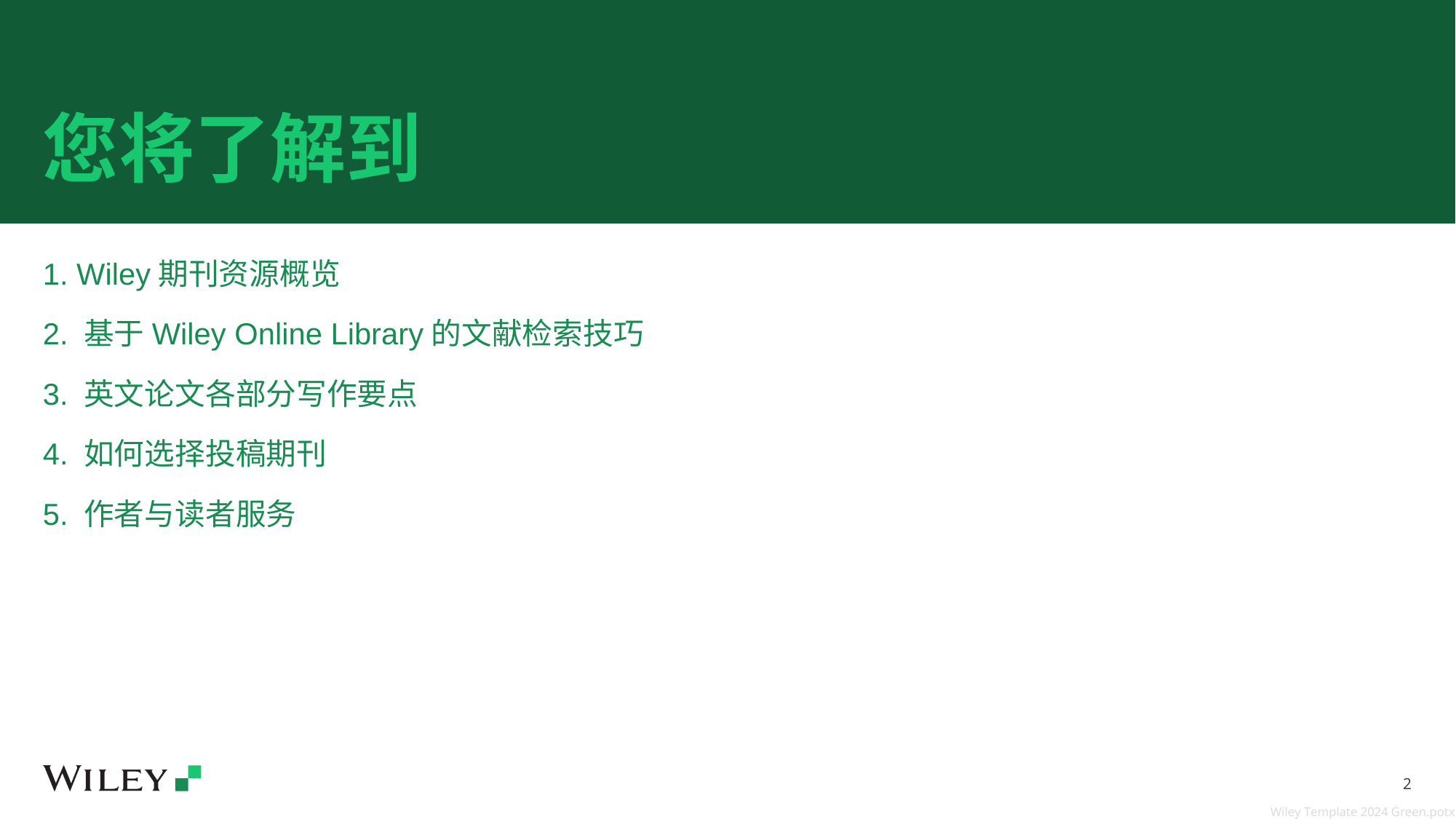

# 您将了解到
1. Wiley期刊资源概览
2. 基于Wiley Online Library的文献检索技巧
3. 英文论文各部分写作要点
4. 如何选择投稿期刊
5. 作者与读者服务